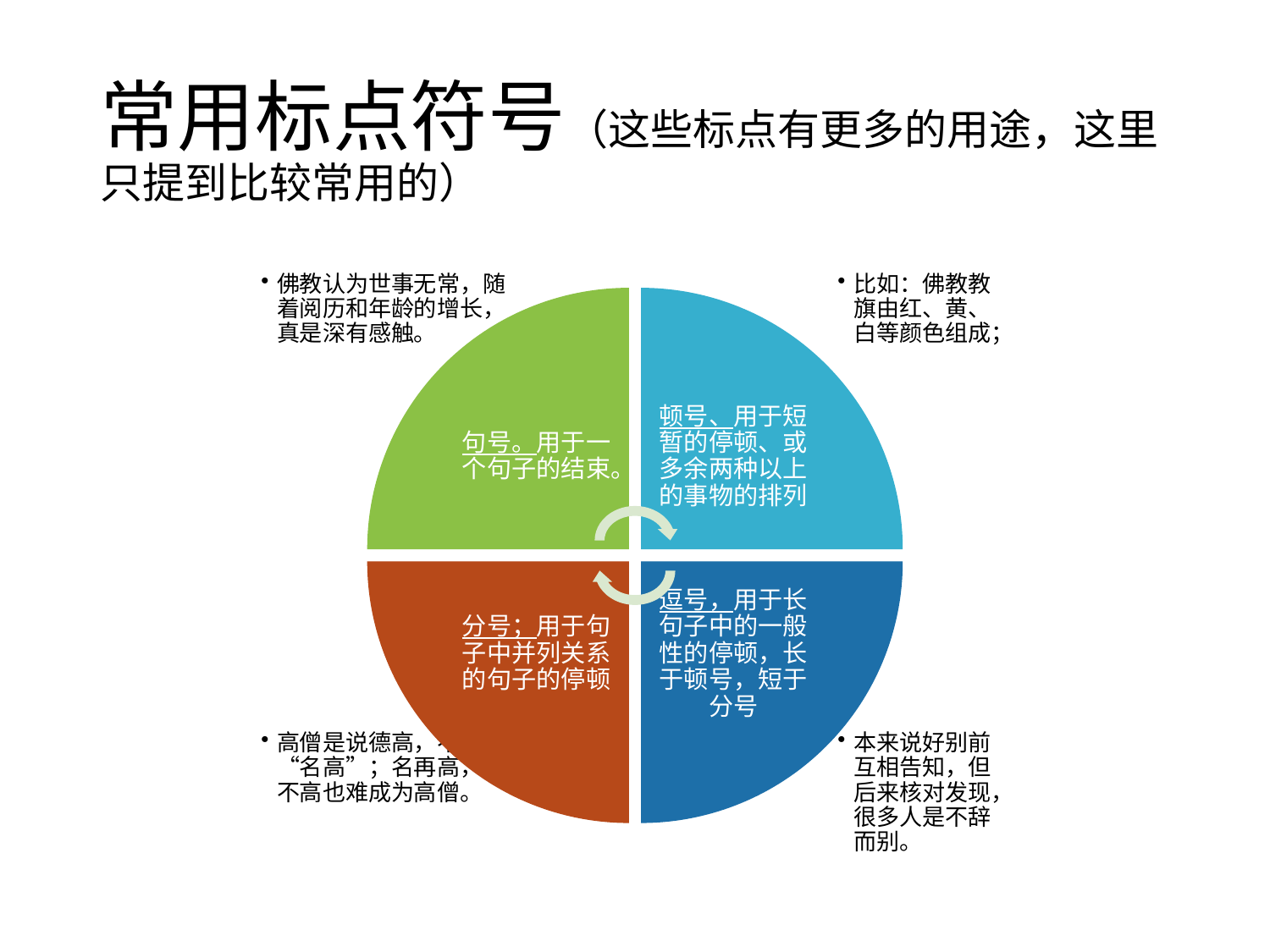

# 常用标点符号（这些标点有更多的用途，这里只提到比较常用的）
本来说好别前互相告知，但后来核对发现，很多人是不辞而别。
高僧是说德高，不是“名高”；名再高，德不高也难成为高僧。
比如：佛教教旗由红、黄、白等颜色组成；
佛教认为世事无常，随着阅历和年龄的增长，真是深有感触。
句号。用于一个句子的结束。
顿号、用于短暂的停顿、或多余两种以上的事物的排列
逗号，用于长句子中的一般性的停顿，长于顿号，短于分号
分号；用于句子中并列关系的句子的停顿